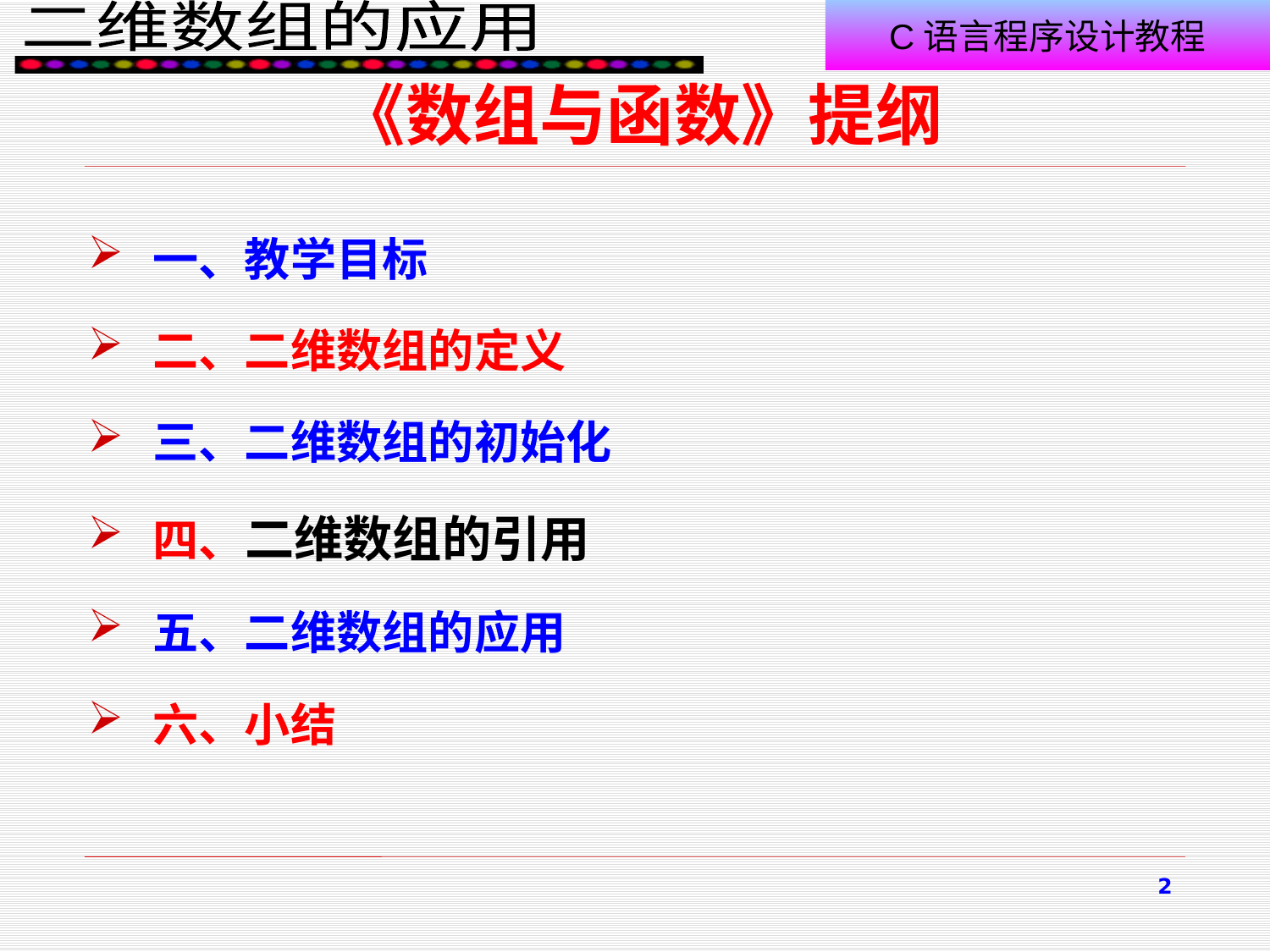

# 《数组与函数》提纲
一、教学目标
二、二维数组的定义
三、二维数组的初始化
四、二维数组的引用
五、二维数组的应用
六、小结

2